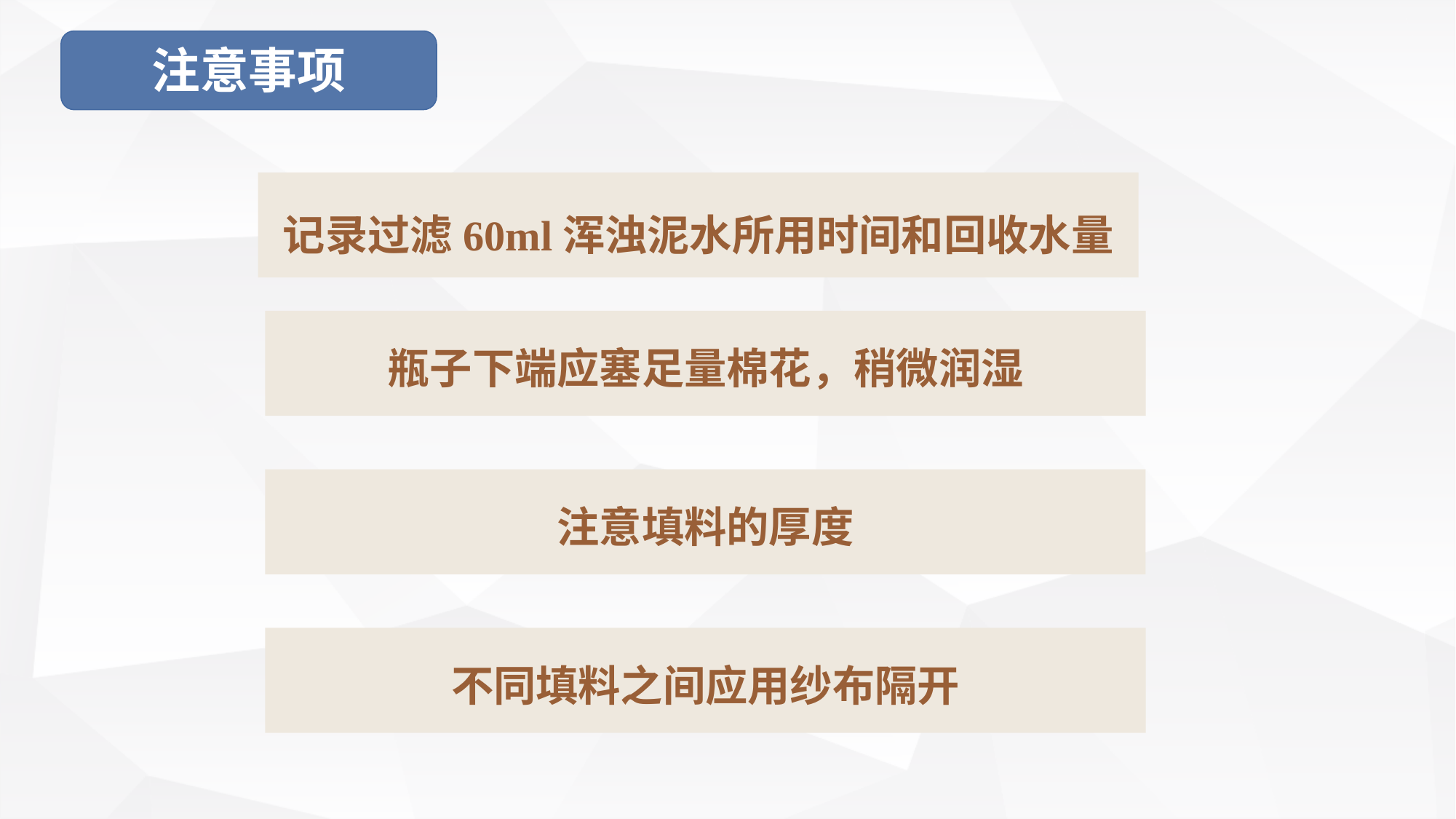

注意事项
记录过滤60ml浑浊泥水所用时间和回收水量
瓶子下端应塞足量棉花，稍微润湿
注意填料的厚度
不同填料之间应用纱布隔开